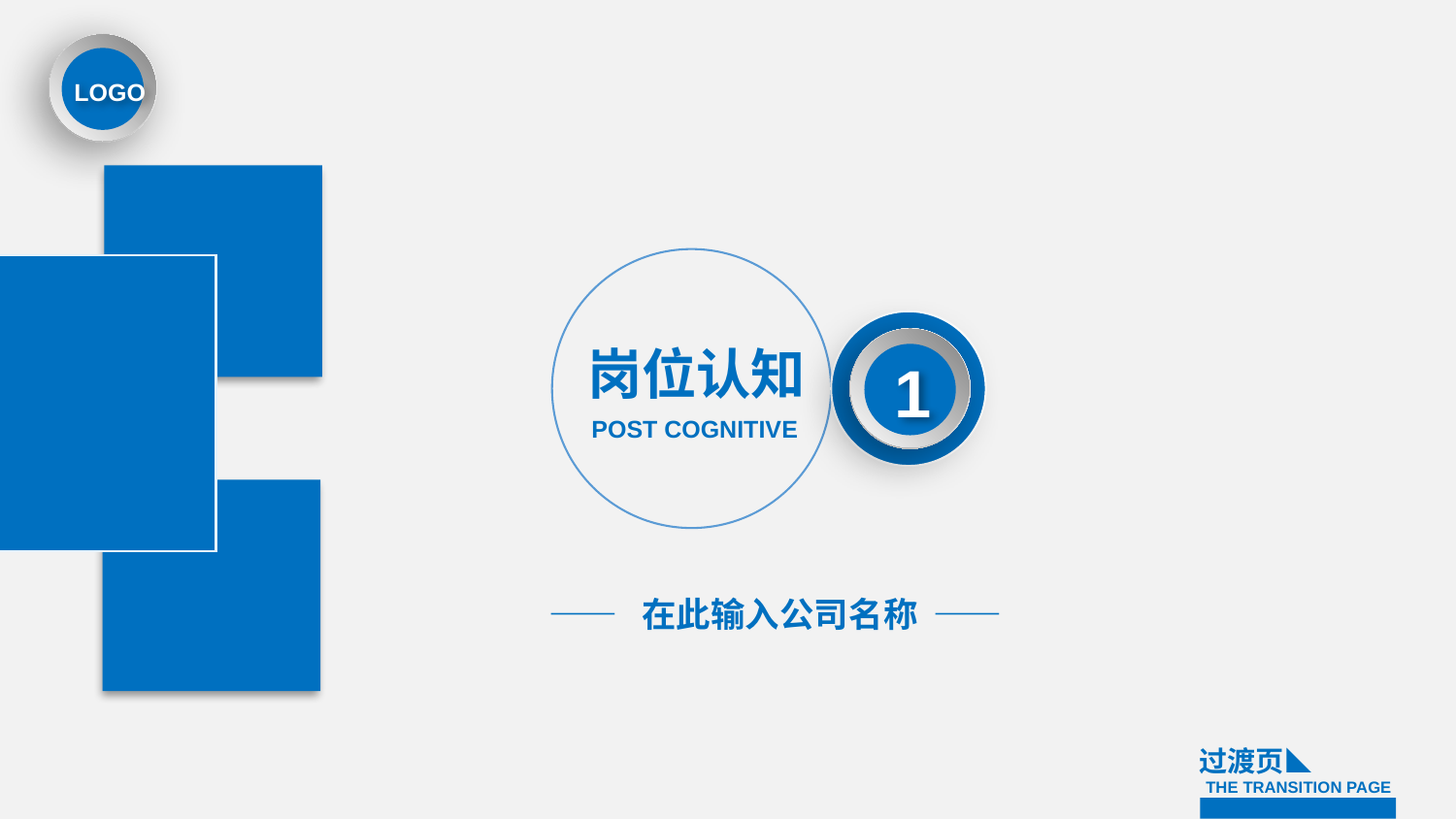

LOGO

1
岗位认知
POST COGNITIVE
——  在此输入公司名称  ——
过渡页

THE TRANSITION PAGE